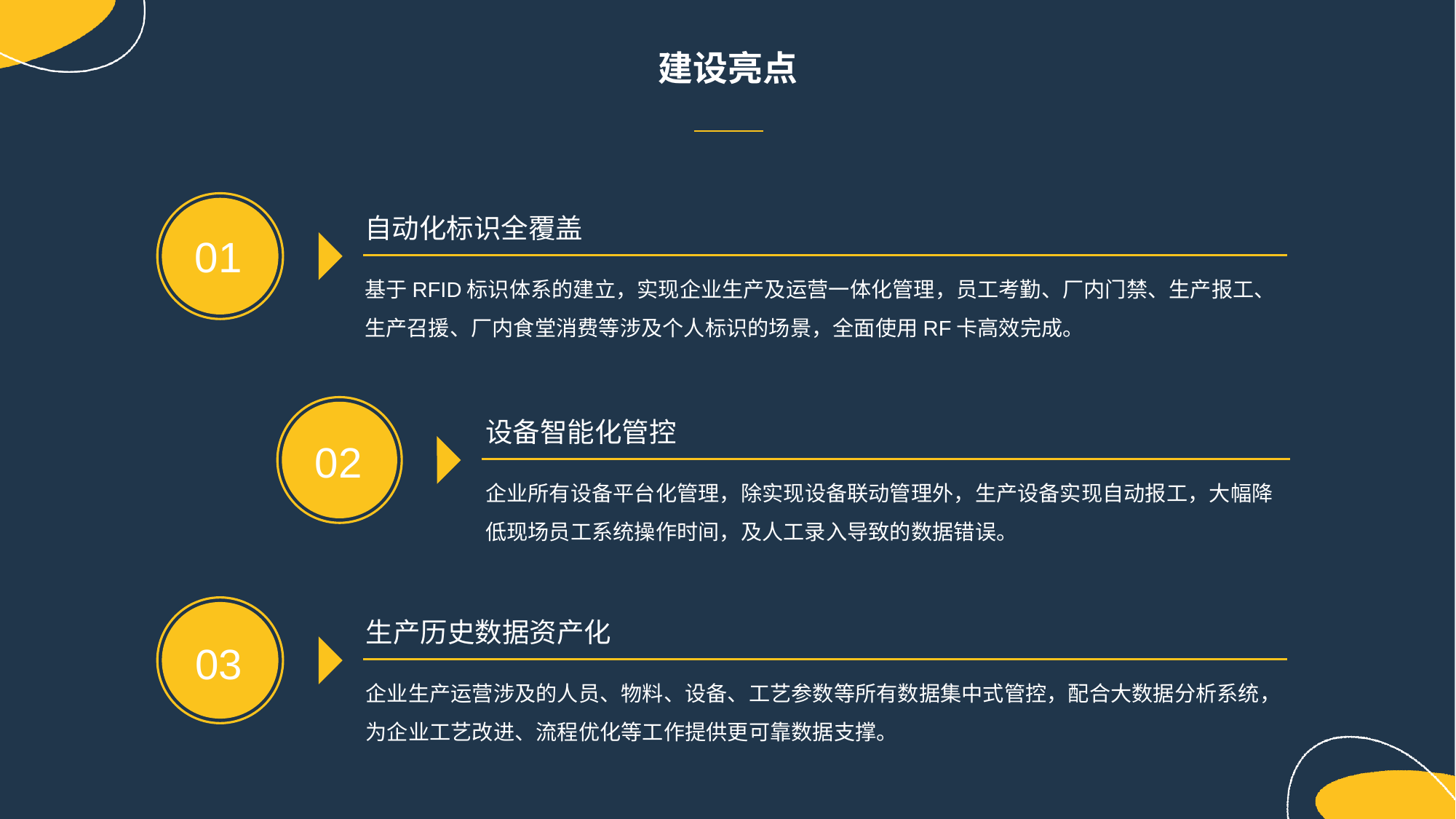

建设亮点

自动化标识全覆盖
01

基于RFID标识体系的建立，实现企业生产及运营一体化管理，员工考勤、厂内门禁、生产报工、生产召援、厂内食堂消费等涉及个人标识的场景，全面使用RF卡高效完成。

设备智能化管控
02

企业所有设备平台化管理，除实现设备联动管理外，生产设备实现自动报工，大幅降低现场员工系统操作时间，及人工录入导致的数据错误。

生产历史数据资产化
03

企业生产运营涉及的人员、物料、设备、工艺参数等所有数据集中式管控，配合大数据分析系统，为企业工艺改进、流程优化等工作提供更可靠数据支撑。